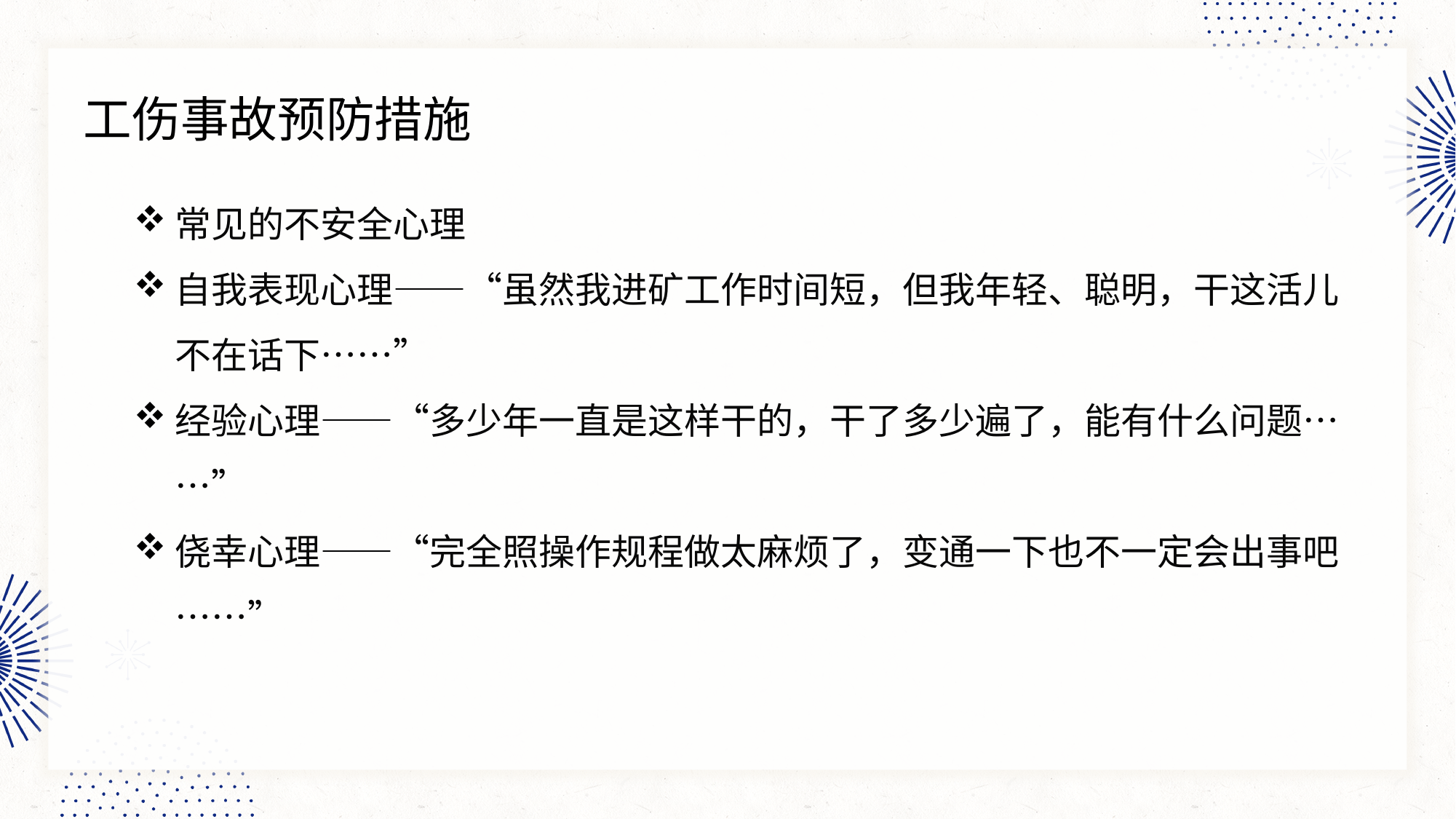

工伤事故预防措施
常见的不安全心理
自我表现心理——“虽然我进矿工作时间短，但我年轻、聪明，干这活儿不在话下……”
经验心理——“多少年一直是这样干的，干了多少遍了，能有什么问题……”
侥幸心理——“完全照操作规程做太麻烦了，变通一下也不一定会出事吧……”